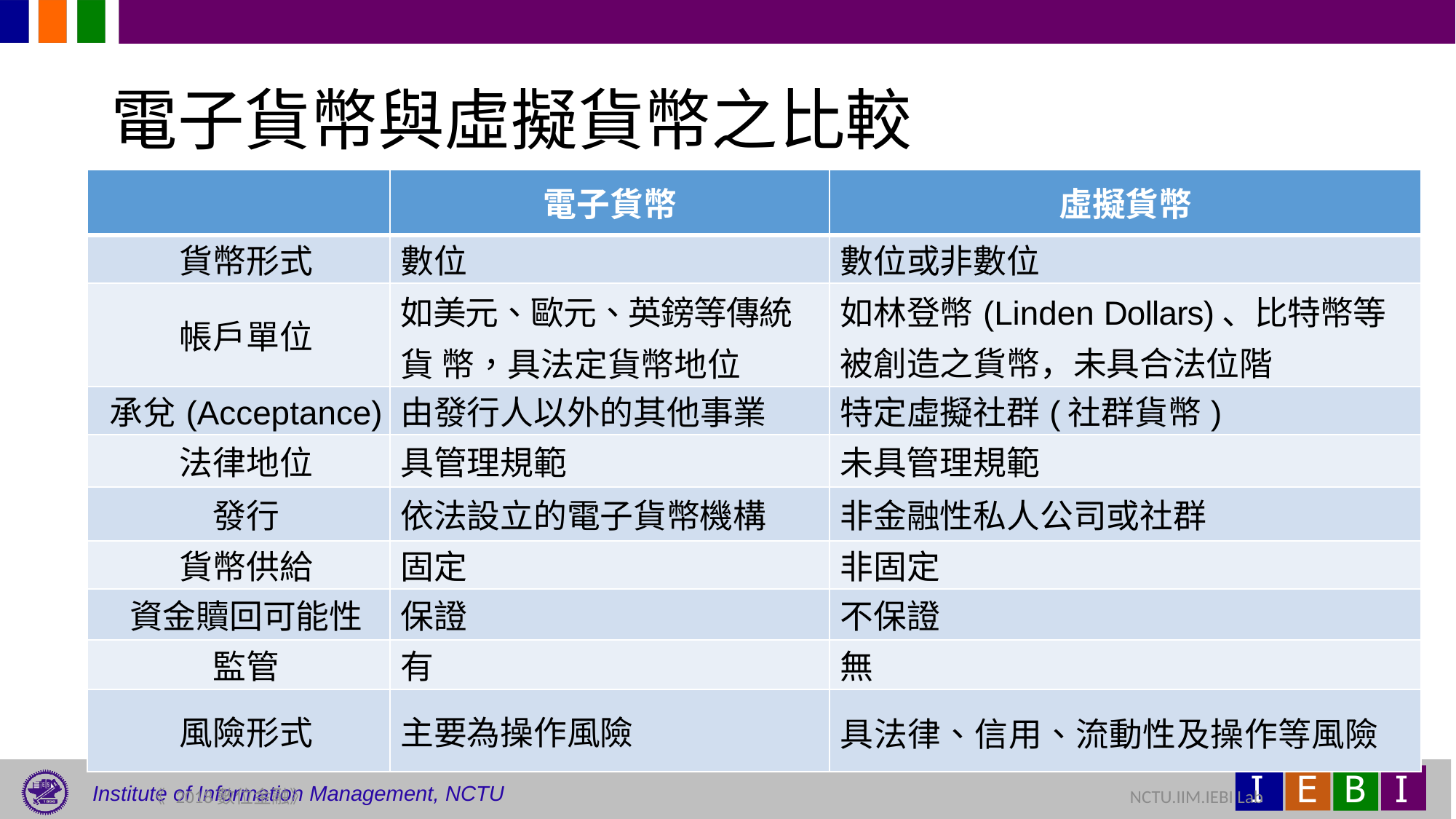

# 電子貨幣與虛擬貨幣之比較
|  | 電子貨幣 | 虛擬貨幣 |
| --- | --- | --- |
| 貨幣形式 | 數位 | 數位或非數位 |
| 帳戶單位 | 如美元、歐元、英鎊等傳統貨 幣，具法定貨幣地位 | 如林登幣(Linden Dollars)、比特幣等被創造之貨幣，未具合法位階 |
| 承兌(Acceptance) | 由發行人以外的其他事業 | 特定虛擬社群(社群貨幣) |
| 法律地位 | 具管理規範 | 未具管理規範 |
| 發行 | 依法設立的電子貨幣機構 | 非金融性私人公司或社群 |
| 貨幣供給 | 固定 | 非固定 |
| 資金贖回可能性 | 保證 | 不保證 |
| 監管 | 有 | 無 |
| 風險形式 | 主要為操作風險 | 具法律、信用、流動性及操作等風險 |
82
《 2018數位金融》                                                                                                                                             	NCTU.IIM.IEBI Lab